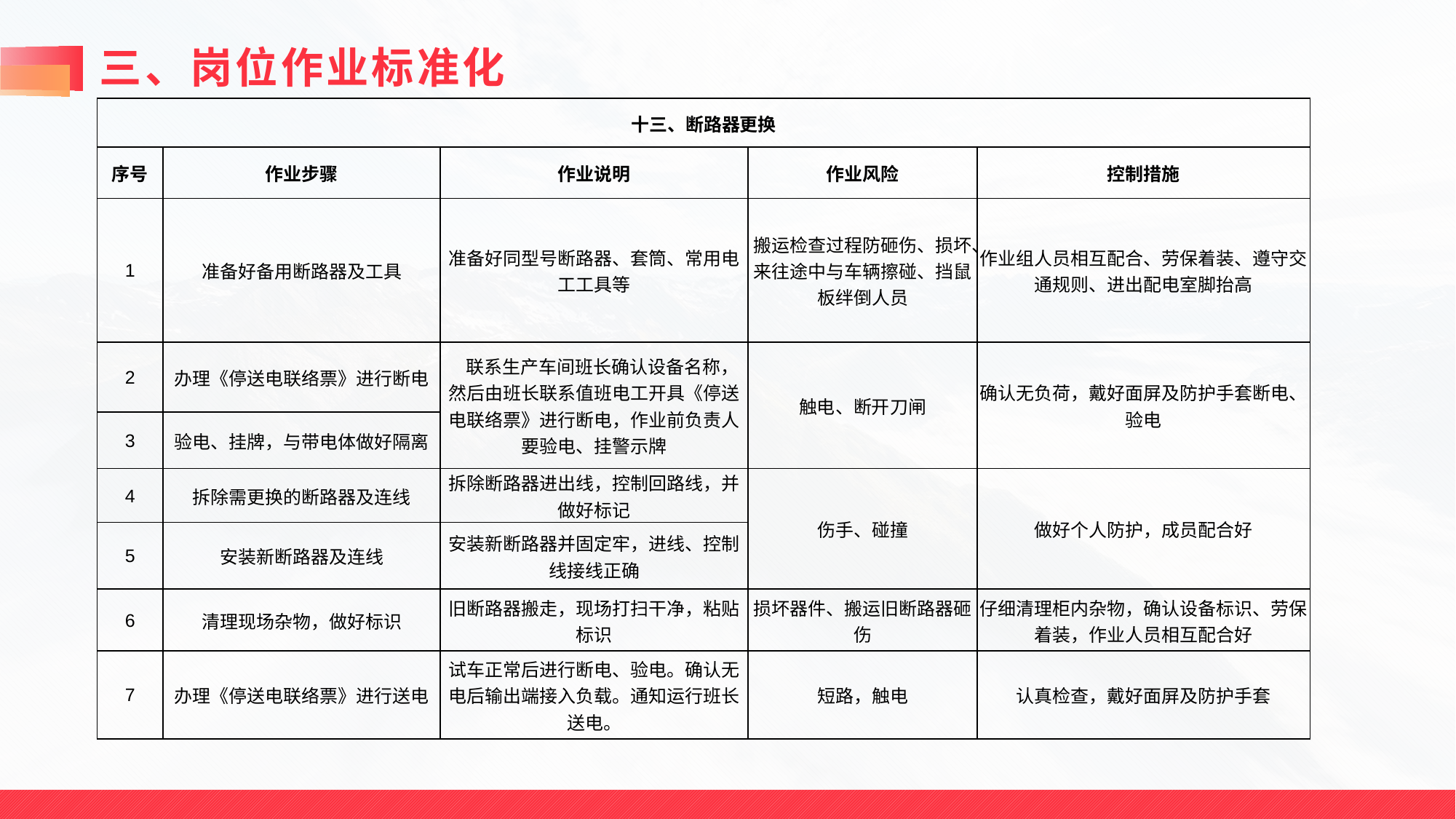

# 三、岗位作业标准化
| 十三、断路器更换 |  |  |  |  |
| --- | --- | --- | --- | --- |
| 序号 | 作业步骤 | 作业说明 | 作业风险 | 控制措施 |
| 1 | 准备好备用断路器及工具 | 准备好同型号断路器、套筒、常用电工工具等 | 搬运检查过程防砸伤、损坏、来往途中与车辆擦碰、挡鼠板绊倒人员 | 作业组人员相互配合、劳保着装、遵守交通规则、进出配电室脚抬高 |
| 2 | 办理《停送电联络票》进行断电 | 联系生产车间班长确认设备名称，然后由班长联系值班电工开具《停送电联络票》进行断电，作业前负责人要验电、挂警示牌 | 触电、断开刀闸 | 确认无负荷，戴好面屏及防护手套断电、验电 |
| 3 | 验电、挂牌，与带电体做好隔离 |  |  |  |
| 4 | 拆除需更换的断路器及连线 | 拆除断路器进出线，控制回路线，并做好标记 | 伤手、碰撞 | 做好个人防护，成员配合好 |
| 5 | 安装新断路器及连线 | 安装新断路器并固定牢，进线、控制线接线正确 |  |  |
| 6 | 清理现场杂物，做好标识 | 旧断路器搬走，现场打扫干净，粘贴标识 | 损坏器件、搬运旧断路器砸伤 | 仔细清理柜内杂物，确认设备标识、劳保着装，作业人员相互配合好 |
| 7 | 办理《停送电联络票》进行送电 | 试车正常后进行断电、验电。确认无电后输出端接入负载。通知运行班长送电。 | 短路，触电 | 认真检查，戴好面屏及防护手套 |
41